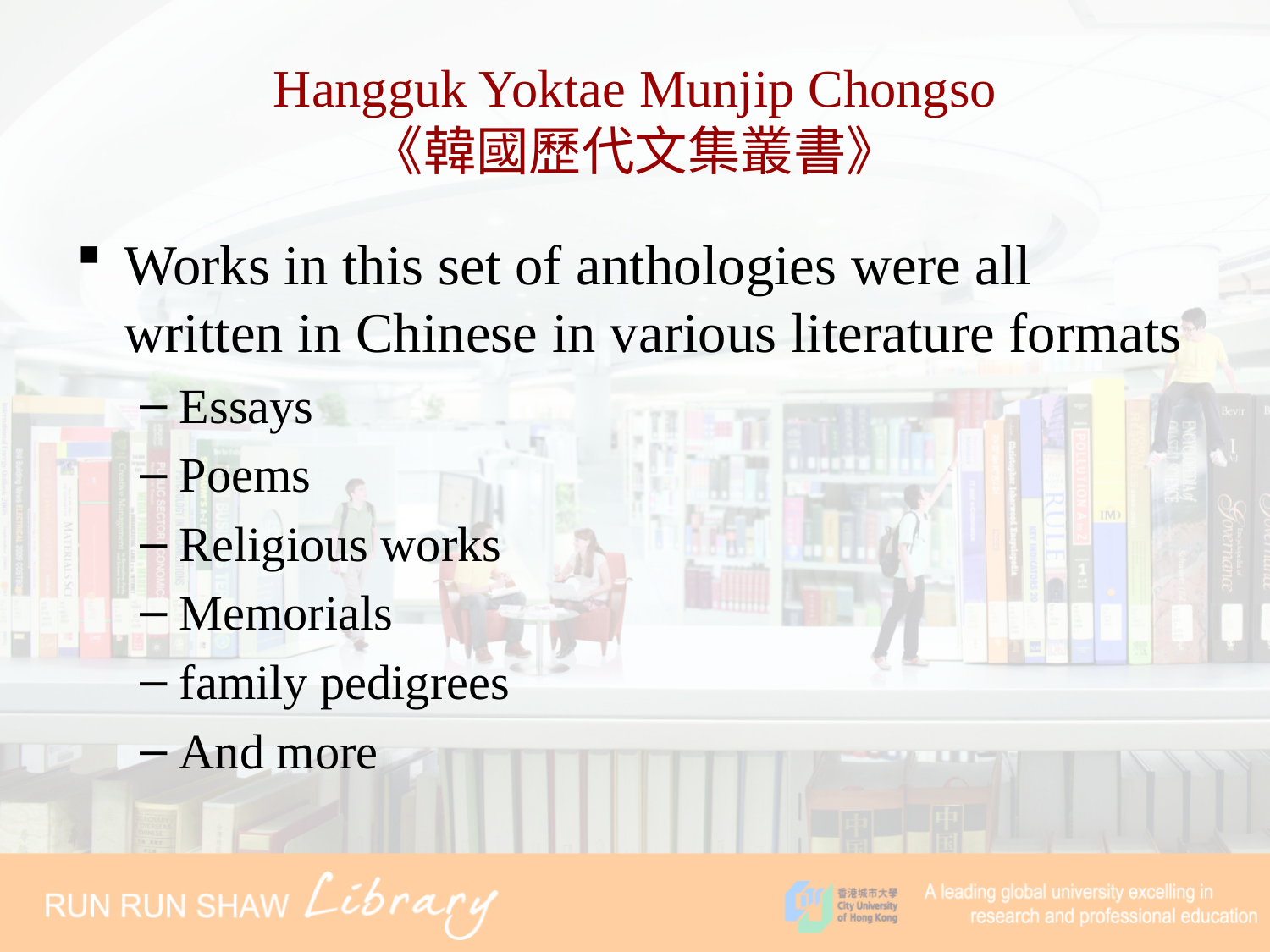

# Hangguk Yoktae Munjip Chongso 《韓國歷代文集叢書》
Works in this set of anthologies were all written in Chinese in various literature formats
Essays
Poems
Religious works
Memorials
family pedigrees
And more